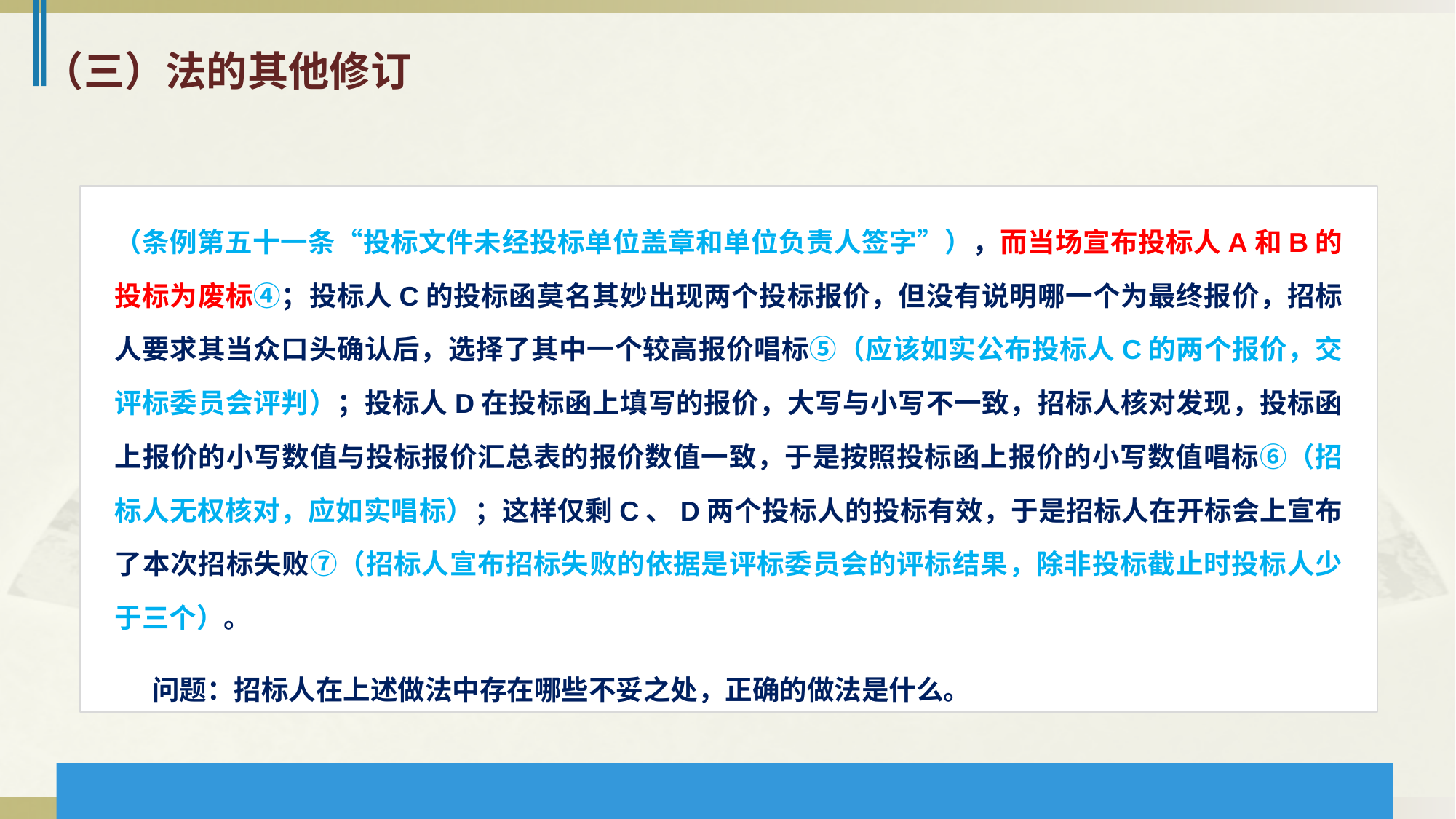

（三）法的其他修订

（条例第五十一条“投标文件未经投标单位盖章和单位负责人签字”），而当场宣布投标人A和B的投标为废标④；投标人C的投标函莫名其妙出现两个投标报价，但没有说明哪一个为最终报价，招标人要求其当众口头确认后，选择了其中一个较高报价唱标⑤（应该如实公布投标人C的两个报价，交评标委员会评判）；投标人D在投标函上填写的报价，大写与小写不一致，招标人核对发现，投标函上报价的小写数值与投标报价汇总表的报价数值一致，于是按照投标函上报价的小写数值唱标⑥（招标人无权核对，应如实唱标）；这样仅剩C、D两个投标人的投标有效，于是招标人在开标会上宣布了本次招标失败⑦（招标人宣布招标失败的依据是评标委员会的评标结果，除非投标截止时投标人少于三个）。
     问题：招标人在上述做法中存在哪些不妥之处，正确的做法是什么。